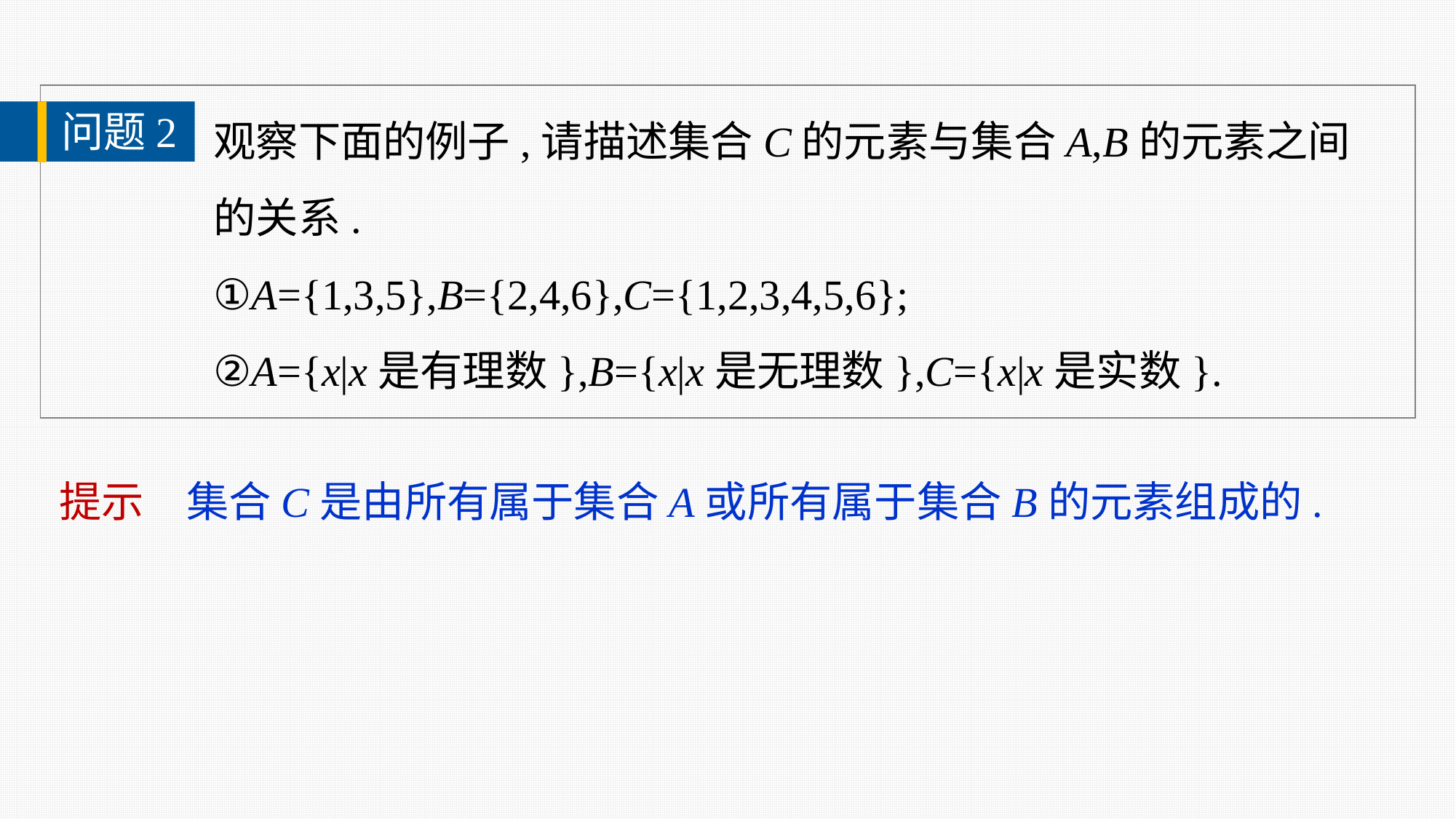

观察下面的例子,请描述集合C的元素与集合A,B的元素之间的关系.
①A={1,3,5},B={2,4,6},C={1,2,3,4,5,6};
②A={x|x是有理数},B={x|x是无理数},C={x|x是实数}.

问题2

提示　集合C是由所有属于集合A或所有属于集合B的元素组成的.